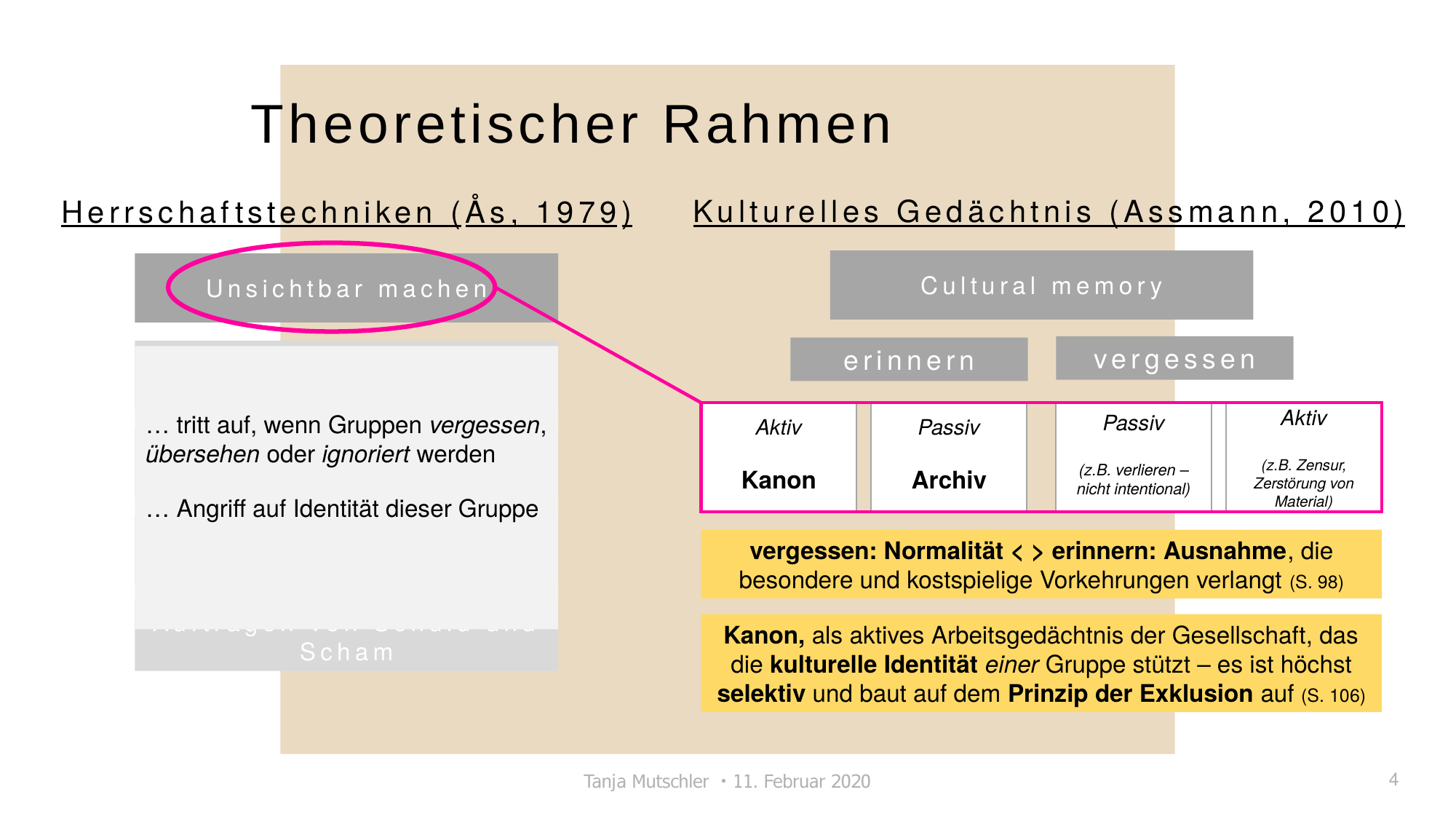

Theoretischer Rahmen
Kulturelles Gedächtnis (Assmann, 2010)
Herrschaftstechniken (Ås, 1979)

Cultural memory
Unsichtbar machen
Lächerlich machen
Zurückhalten von Informationen / Wissen
Double bind / Double punishment
Auftragen von Schuld und Scham

vergessen
erinnern

… tritt auf, wenn Gruppen vergessen, übersehen oder ignoriert werden

… Angriff auf Identität dieser Gruppe

Aktiv

Kanon

Passiv

Archiv

Passiv

(z.B. verlieren – nicht intentional)

Aktiv

(z.B. Zensur, Zerstörung von Material)

vergessen: Normalität < > erinnern: Ausnahme, die besondere und kostspielige Vorkehrungen verlangt (S. 98)
Kanon, als aktives Arbeitsgedächtnis der Gesellschaft, das die kulturelle Identität einer Gruppe stützt – es ist höchst selektiv und baut auf dem Prinzip der Exklusion auf (S. 106)
Tanja Mutschler ・11. Februar 2020
4